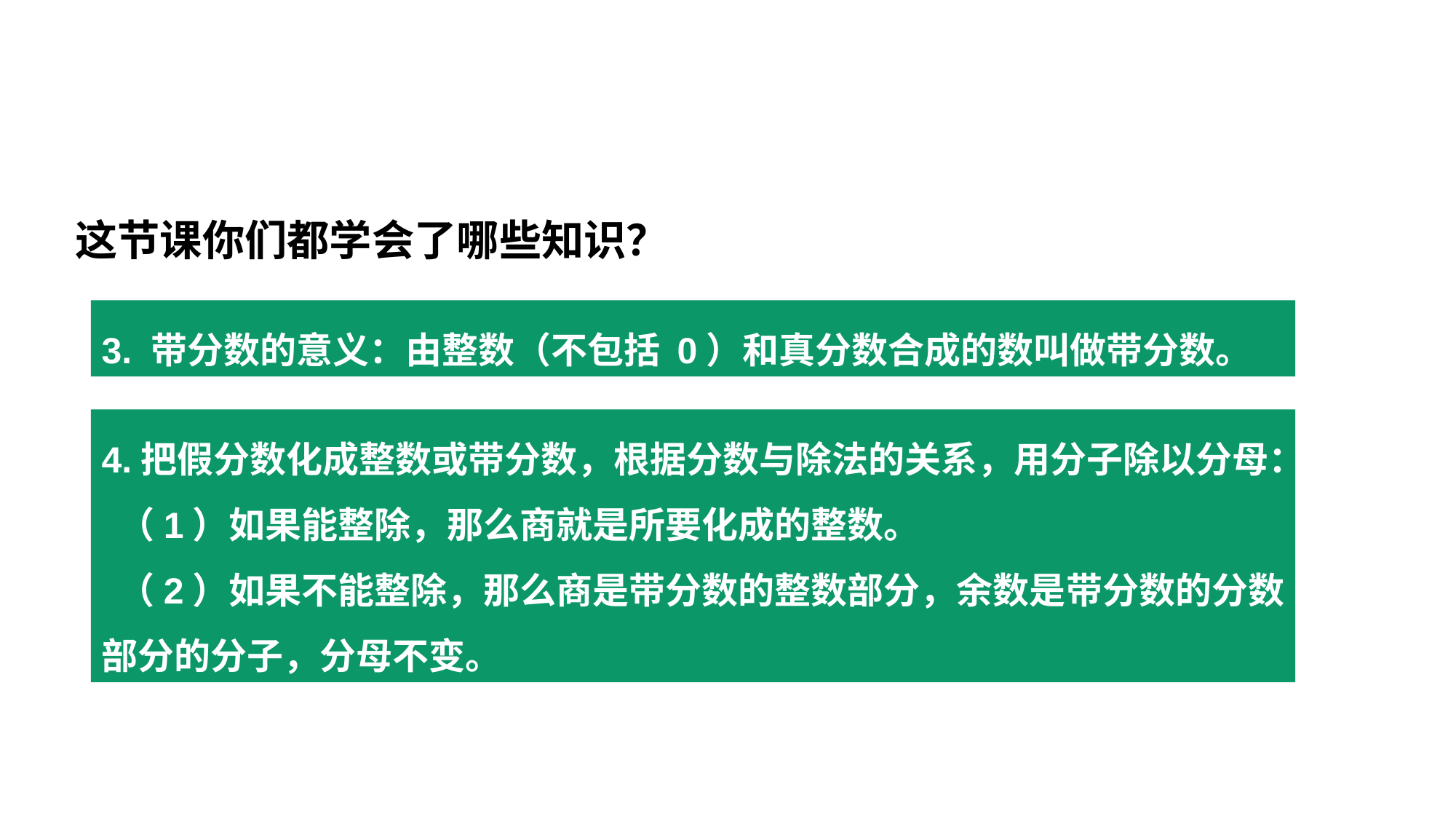

这节课你们都学会了哪些知识？
3. 带分数的意义：由整数（不包括 0）和真分数合成的数叫做带分数。
4.把假分数化成整数或带分数，根据分数与除法的关系，用分子除以分母：
 （1）如果能整除，那么商就是所要化成的整数。
 （2）如果不能整除，那么商是带分数的整数部分，余数是带分数的分数部分的分子，分母不变。